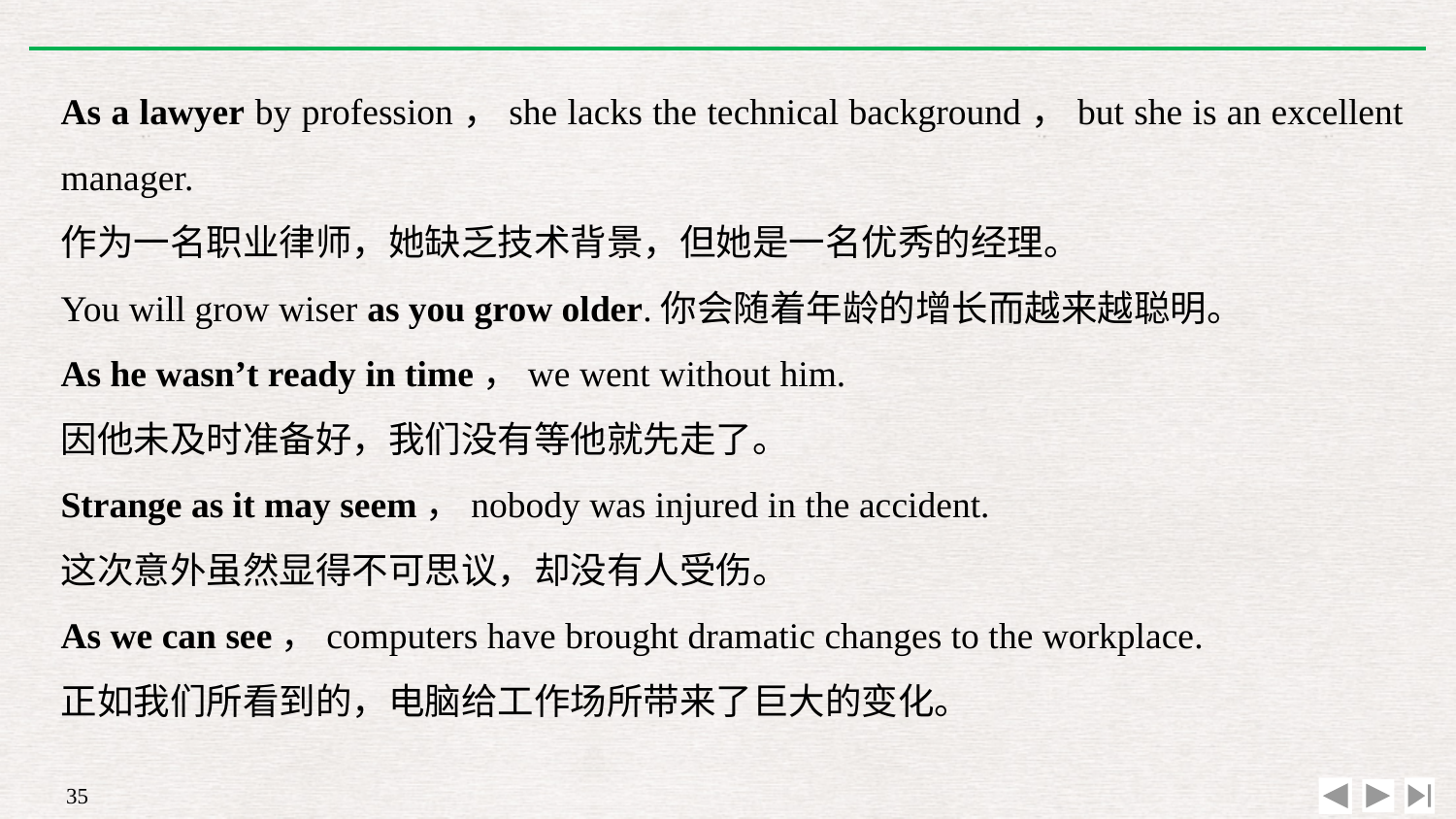

As a lawyer by profession，she lacks the technical background，but she is an excellent manager.
作为一名职业律师，她缺乏技术背景，但她是一名优秀的经理。
You will grow wiser as you grow older.你会随着年龄的增长而越来越聪明。
As he wasn’t ready in time，we went without him.
因他未及时准备好，我们没有等他就先走了。
Strange as it may seem，nobody was injured in the accident.
这次意外虽然显得不可思议，却没有人受伤。
As we can see，computers have brought dramatic changes to the workplace.
正如我们所看到的，电脑给工作场所带来了巨大的变化。